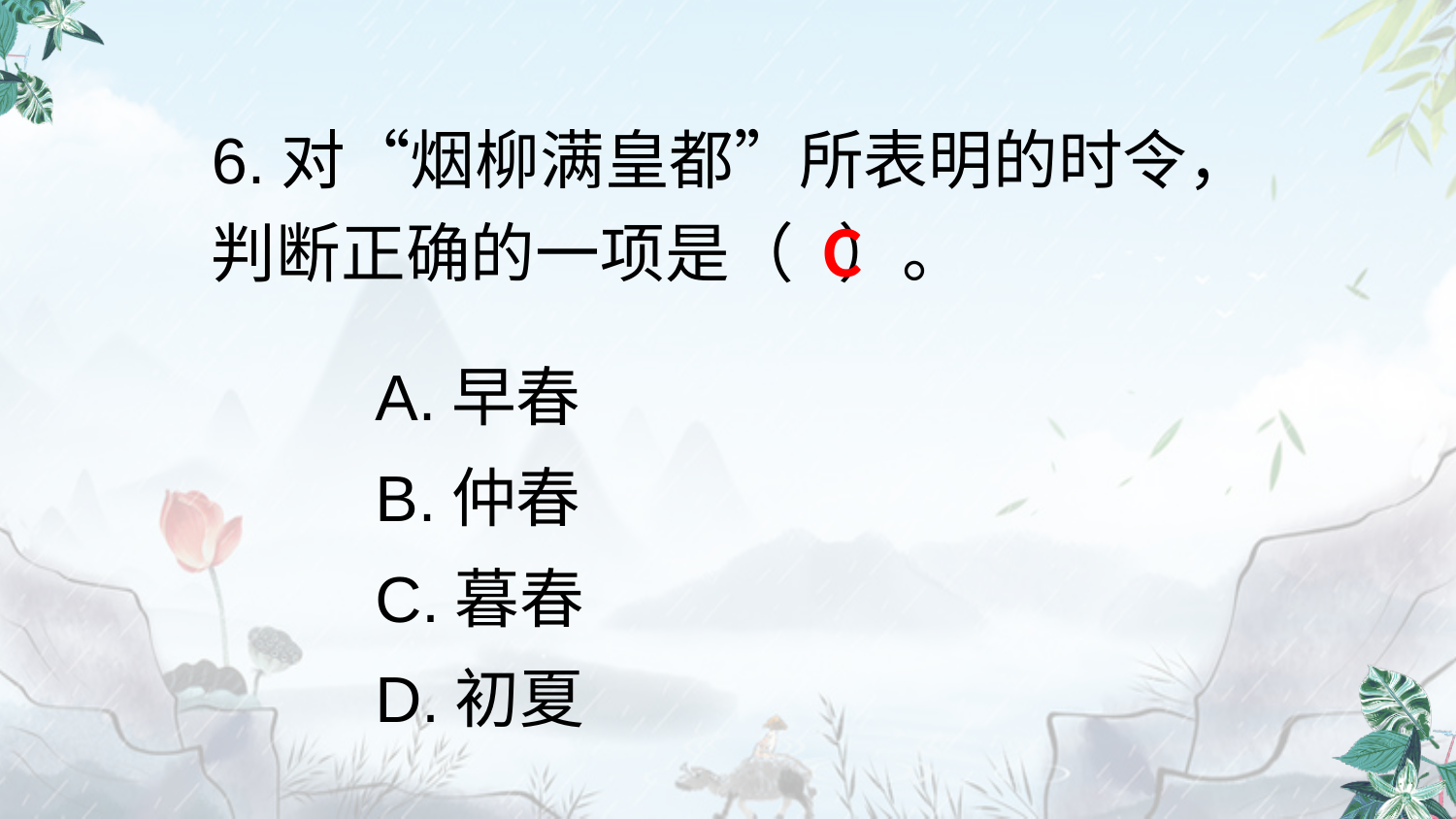

6.对“烟柳满皇都”所表明的时令，判断正确的一项是（   ）。
C
A.早春
B.仲春
C.暮春
D.初夏